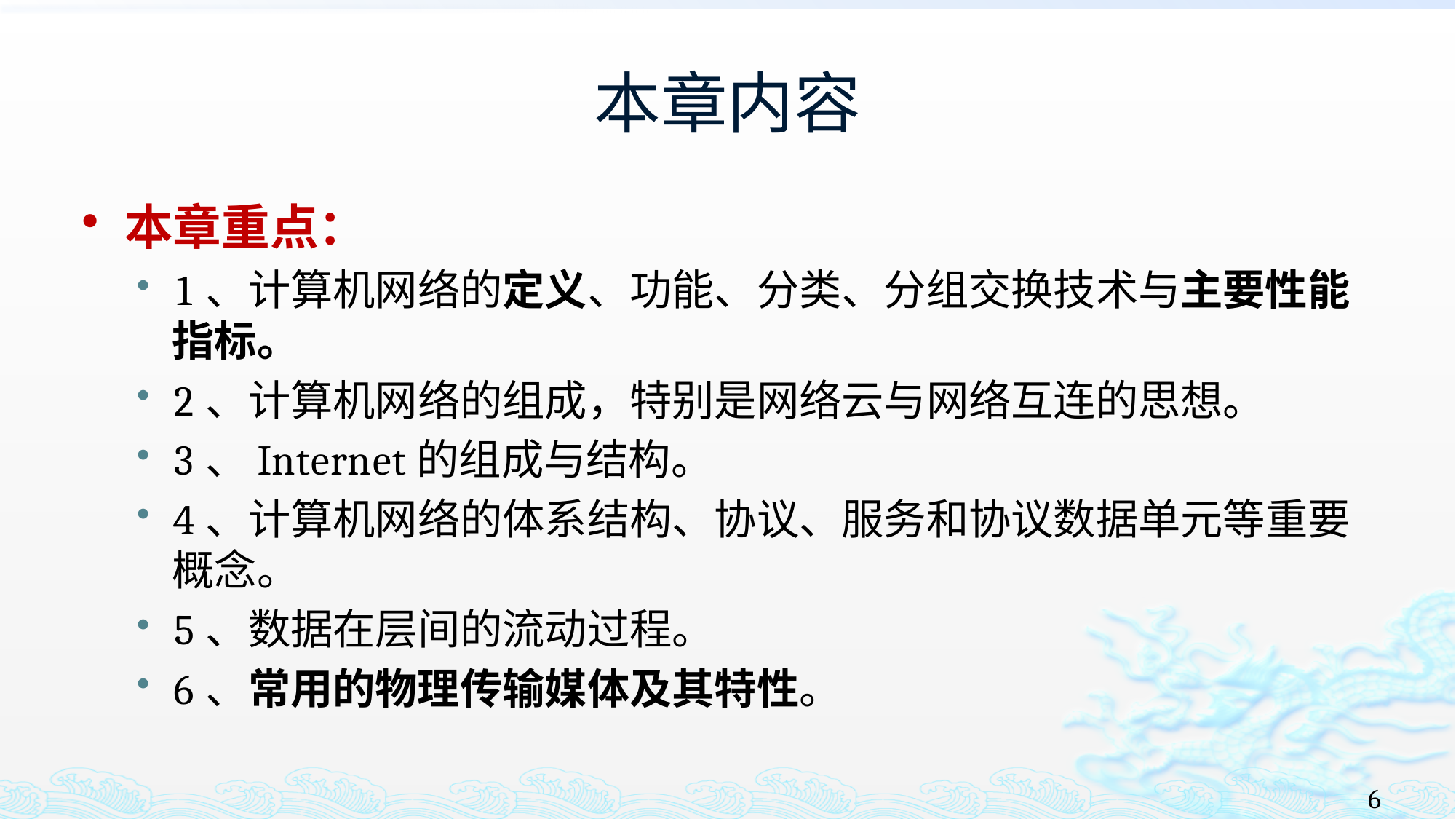

# 本章内容
本章重点：
1、计算机网络的定义、功能、分类、分组交换技术与主要性能指标。
2、计算机网络的组成，特别是网络云与网络互连的思想。
3、Internet的组成与结构。
4、计算机网络的体系结构、协议、服务和协议数据单元等重要概念。
5、数据在层间的流动过程。
6、常用的物理传输媒体及其特性。

6